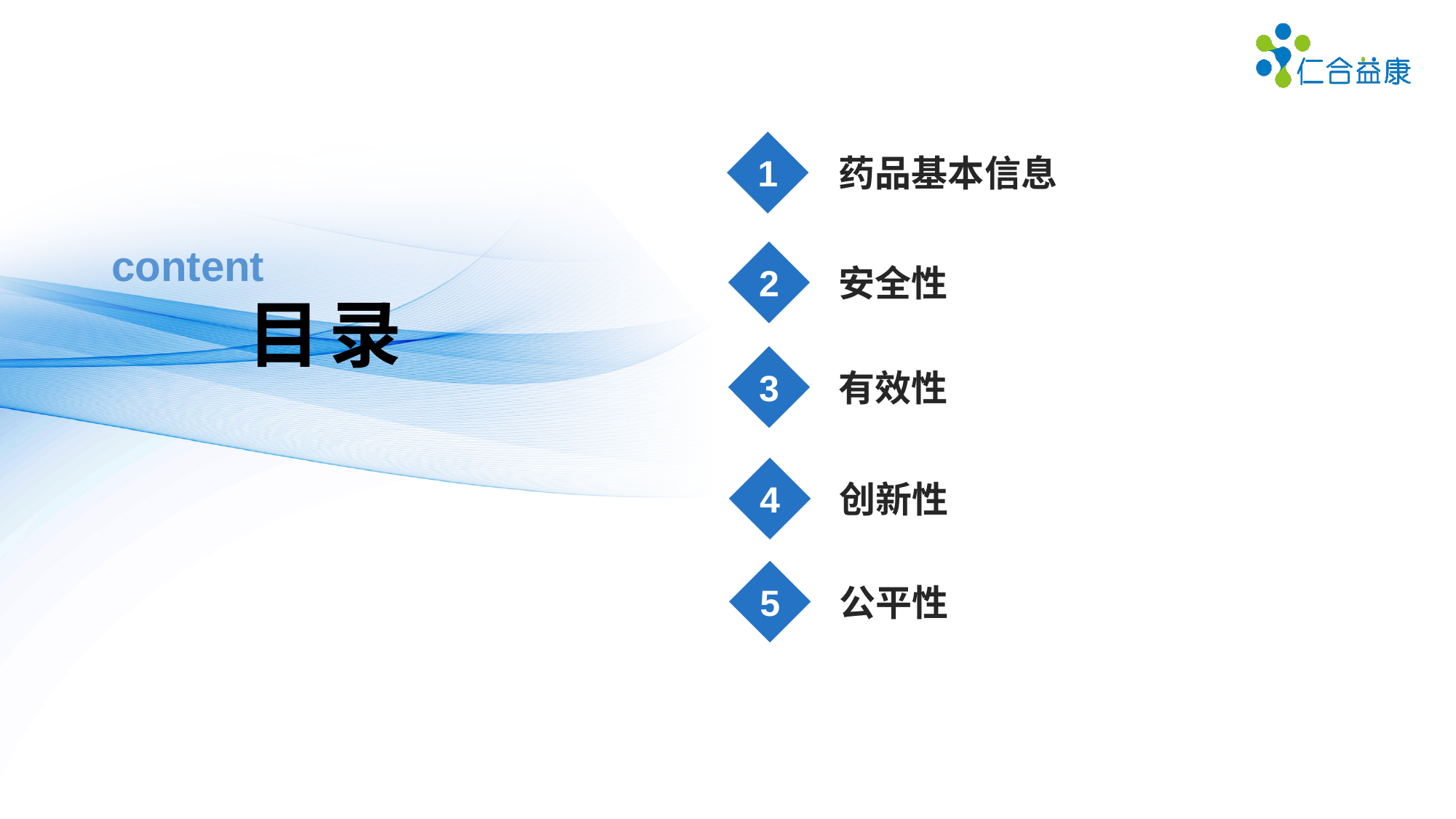

1
药品基本信息
content

2
安全性
目录

3
有效性

4
创新性

5
公平性